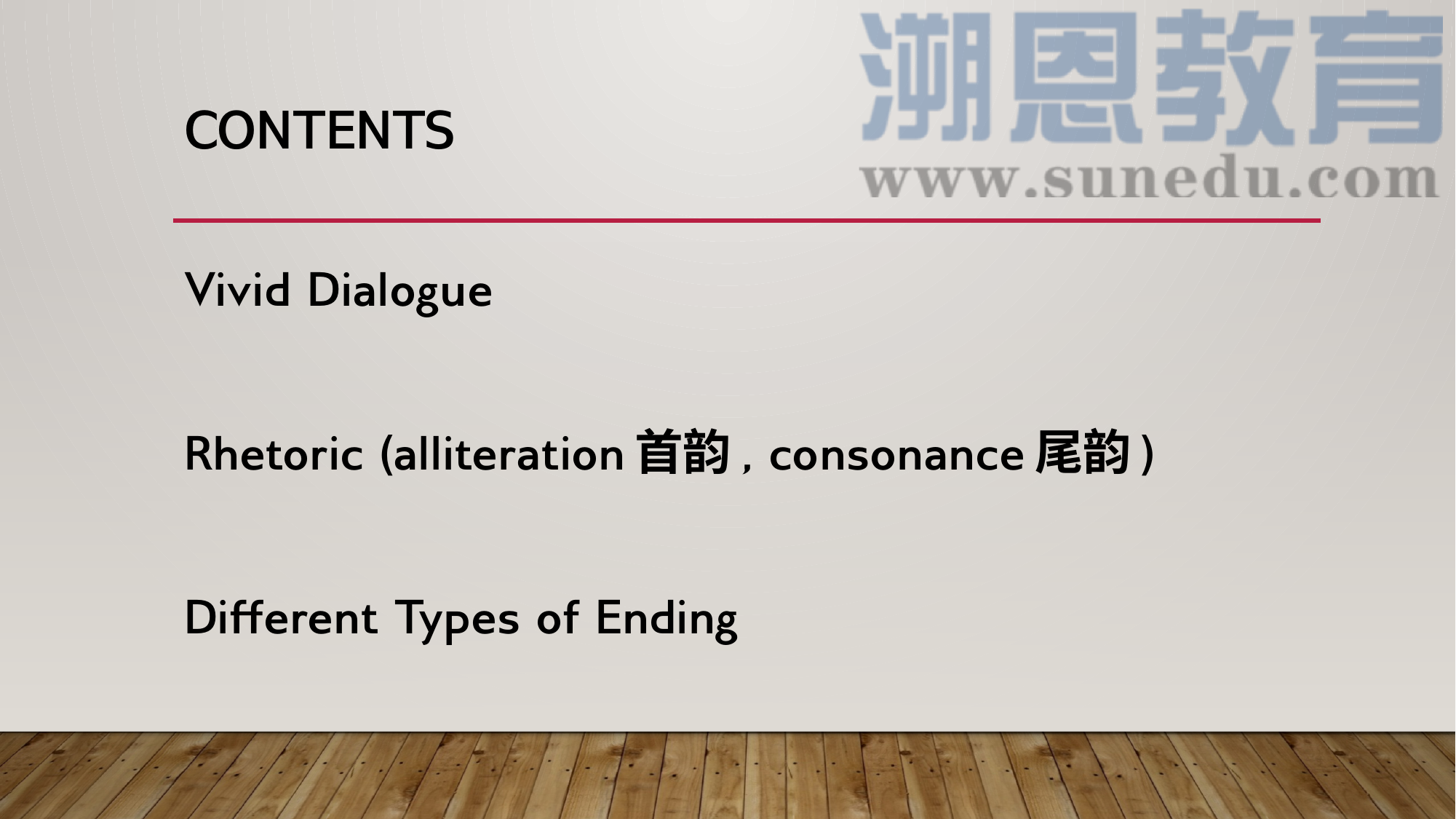

# Contents
Vivid Dialogue

Rhetoric (alliteration首韵, consonance尾韵)

Different Types of Ending